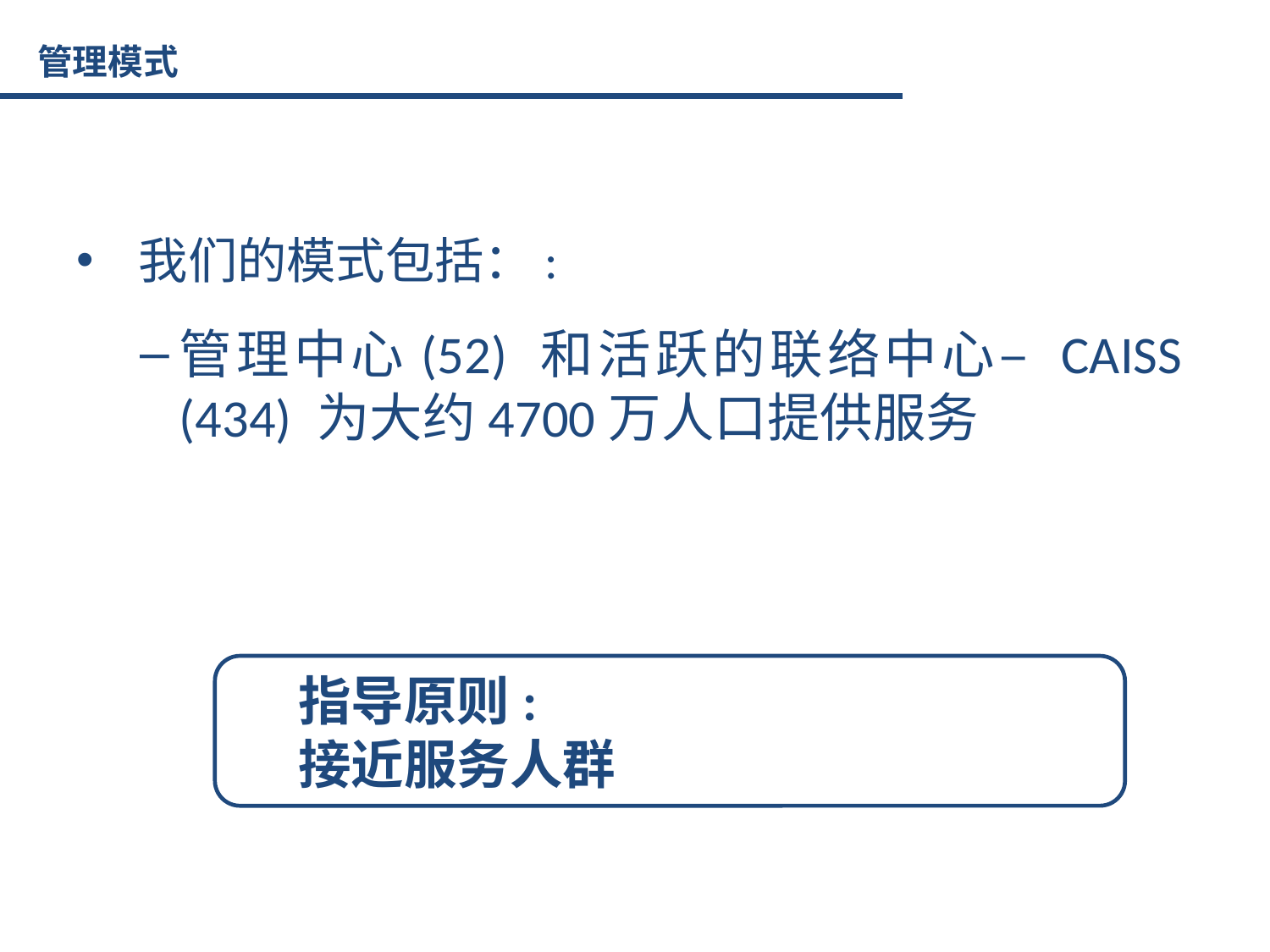

管理模式
我们的模式包括：:
管理中心(52) 和活跃的联络中心– CAISS (434) 为大约4700万人口提供服务

指导原则:
接近服务人群